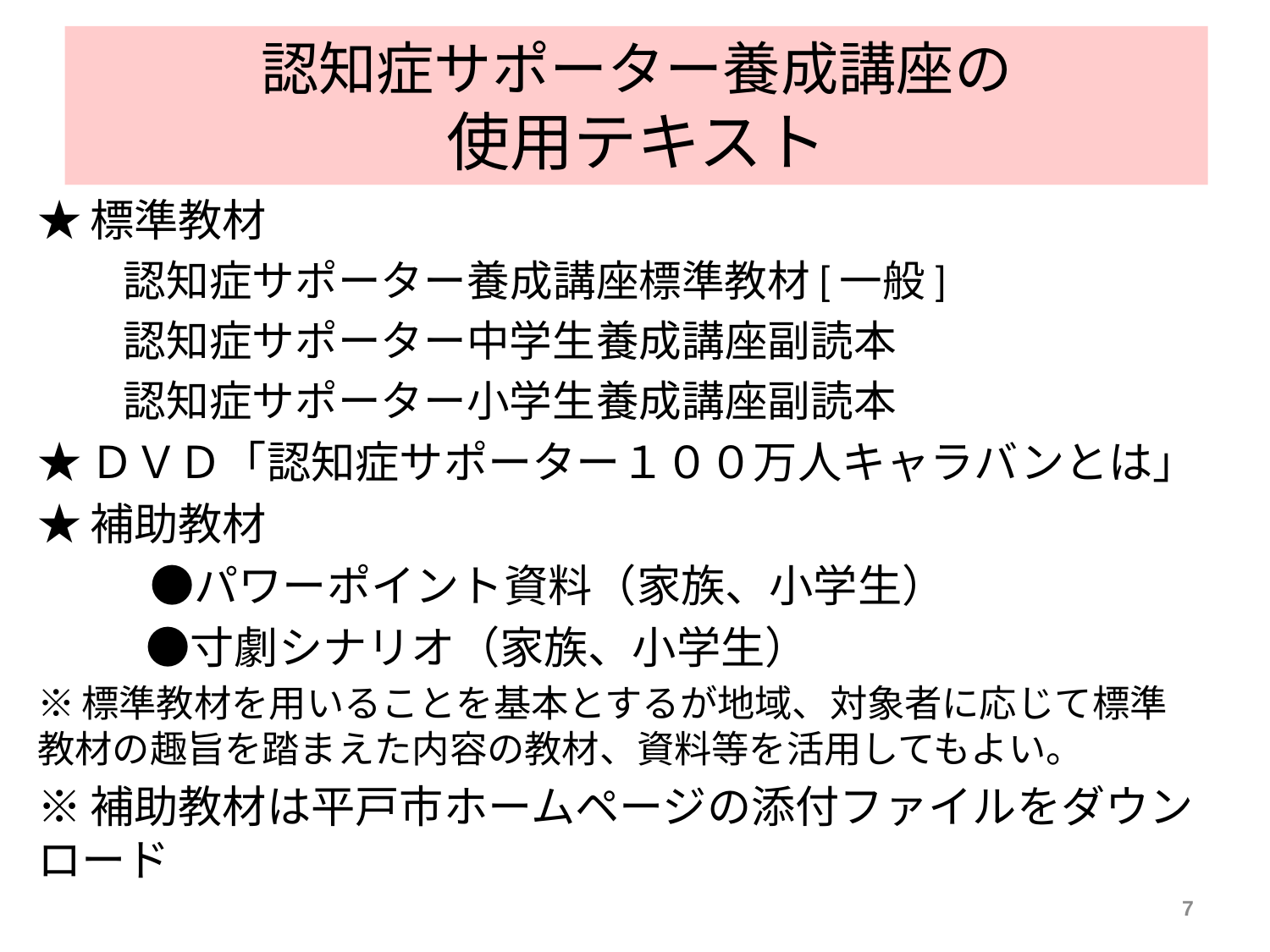

# 認知症サポーター養成講座の 使用テキスト
★標準教材
　　認知症サポーター養成講座標準教材[一般]
　　認知症サポーター中学生養成講座副読本
　　認知症サポーター小学生養成講座副読本
★ＤＶＤ「認知症サポーター１００万人キャラバンとは」
★補助教材
　　　●パワーポイント資料（家族、小学生）
　　  ●寸劇シナリオ（家族、小学生）
※標準教材を用いることを基本とするが地域、対象者に応じて標準教材の趣旨を踏まえた内容の教材、資料等を活用してもよい。
※補助教材は平戸市ホームページの添付ファイルをダウンロード
7